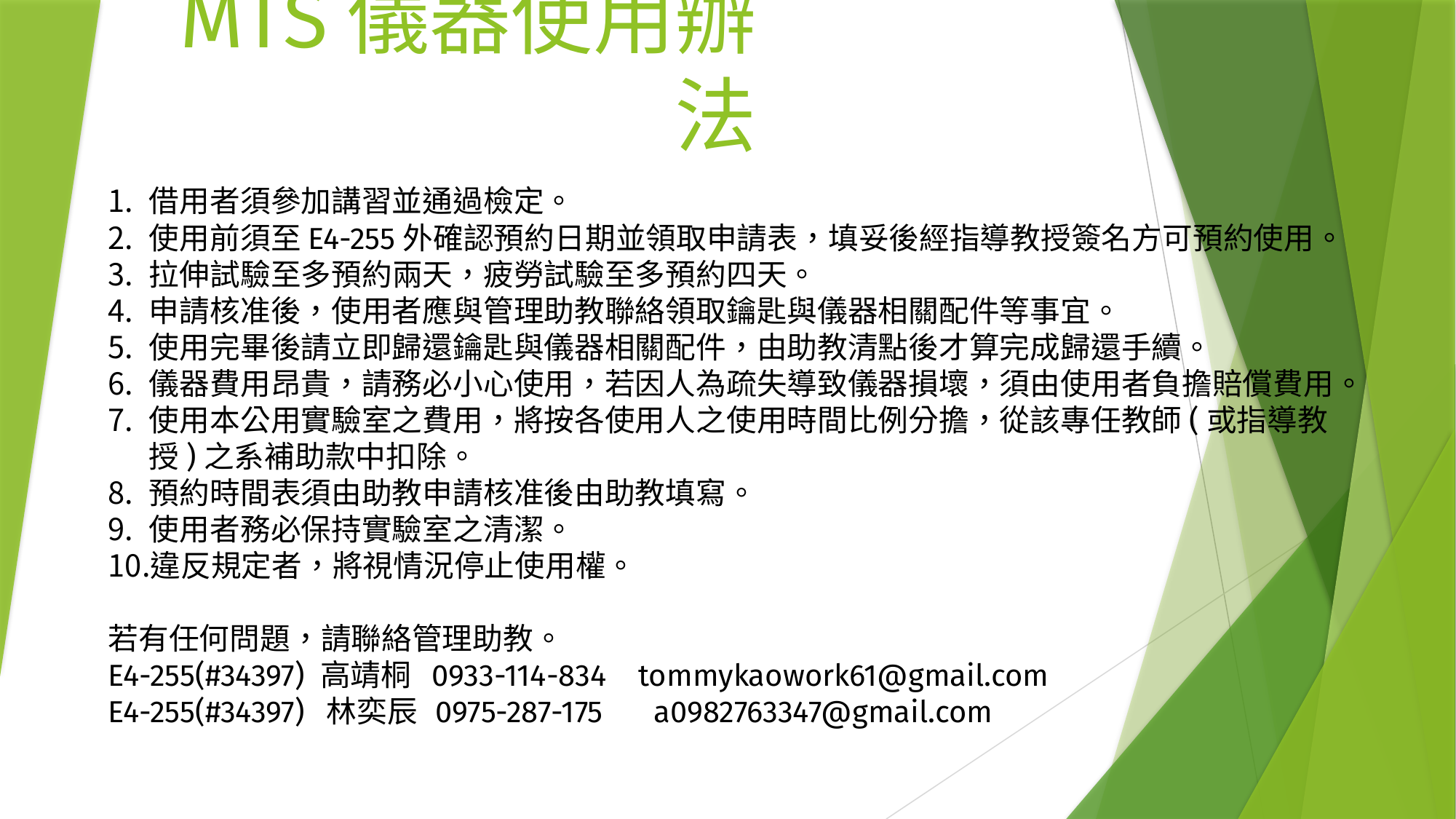

# MTS儀器使用辦法
借用者須參加講習並通過檢定。
使用前須至E4-255外確認預約日期並領取申請表，填妥後經指導教授簽名方可預約使用。
拉伸試驗至多預約兩天，疲勞試驗至多預約四天。
申請核准後，使用者應與管理助教聯絡領取鑰匙與儀器相關配件等事宜。
使用完畢後請立即歸還鑰匙與儀器相關配件，由助教清點後才算完成歸還手續。
儀器費用昂貴，請務必小心使用，若因人為疏失導致儀器損壞，須由使用者負擔賠償費用。
使用本公用實驗室之費用，將按各使用人之使用時間比例分擔，從該專任教師(或指導教授)之系補助款中扣除。
預約時間表須由助教申請核准後由助教填寫。
使用者務必保持實驗室之清潔。
違反規定者，將視情況停止使用權。

若有任何問題，請聯絡管理助教。
E4-255(#34397) 高靖桐  0933-114-834    tommykaowork61@gmail.com
E4-255(#34397)	林奕辰	0975-287-175	a0982763347@gmail.com